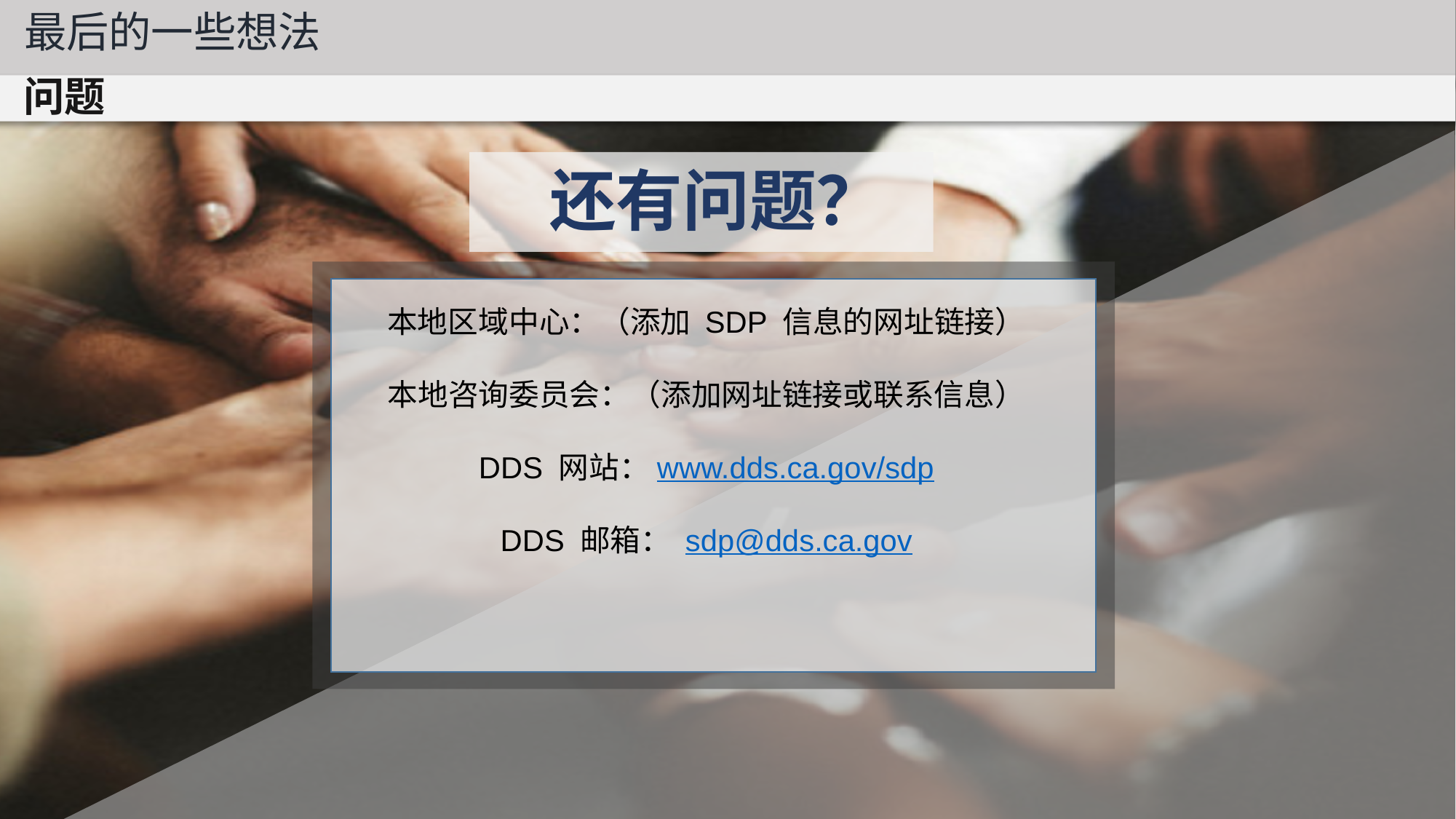

最后的一些想法
问题

还有问题？
本地区域中心：（添加 SDP 信息的网址链接）

本地咨询委员会：（添加网址链接或联系信息）

DDS 网站：www.dds.ca.gov/sdp

DDS 邮箱： sdp@dds.ca.gov